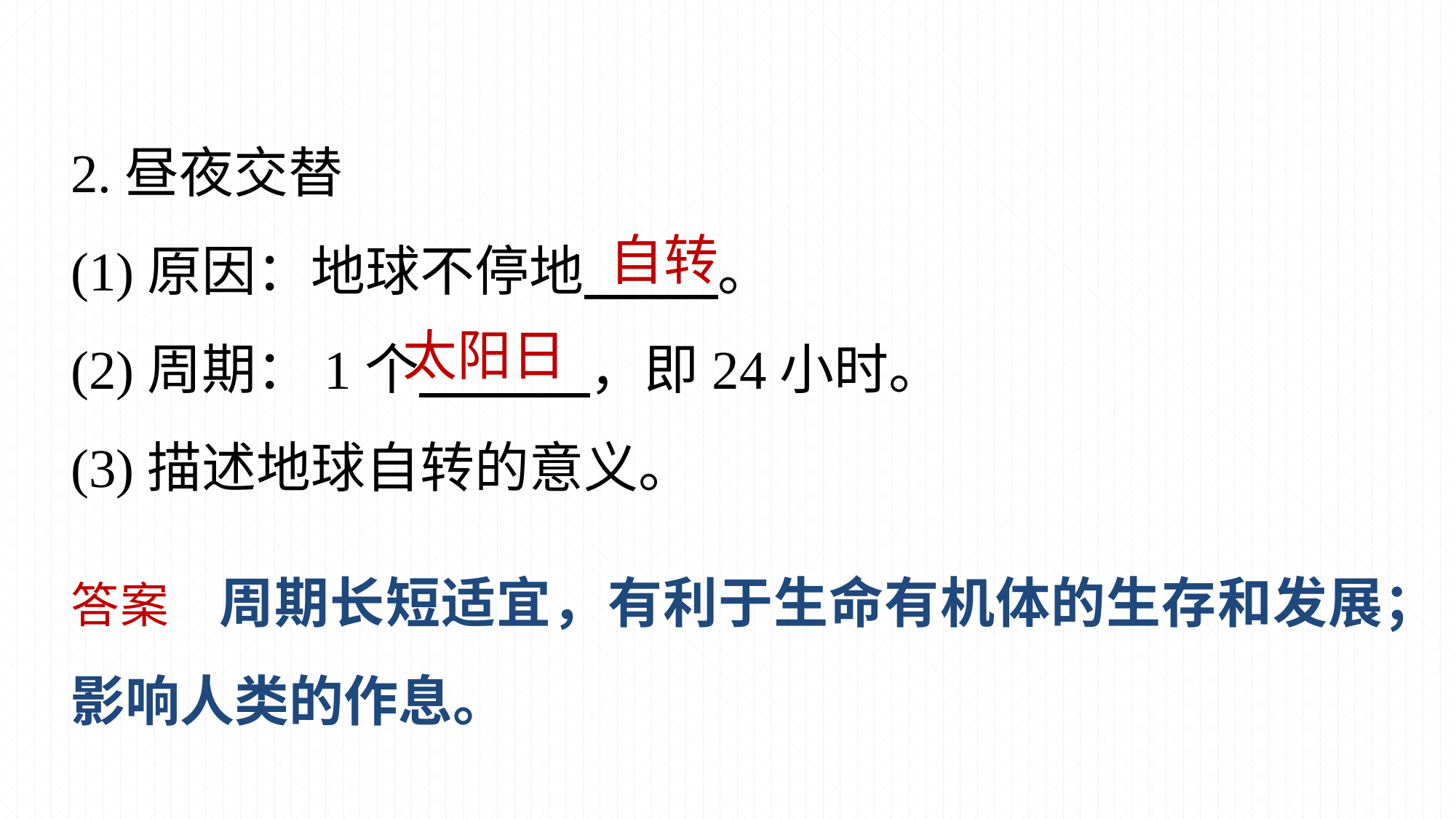

2.昼夜交替
(1)原因：地球不停地           。
(2)周期：1个              ，即24小时。
(3)描述地球自转的意义。
自转
太阳日
答案　周期长短适宜，有利于生命有机体的生存和发展；影响人类的作息。